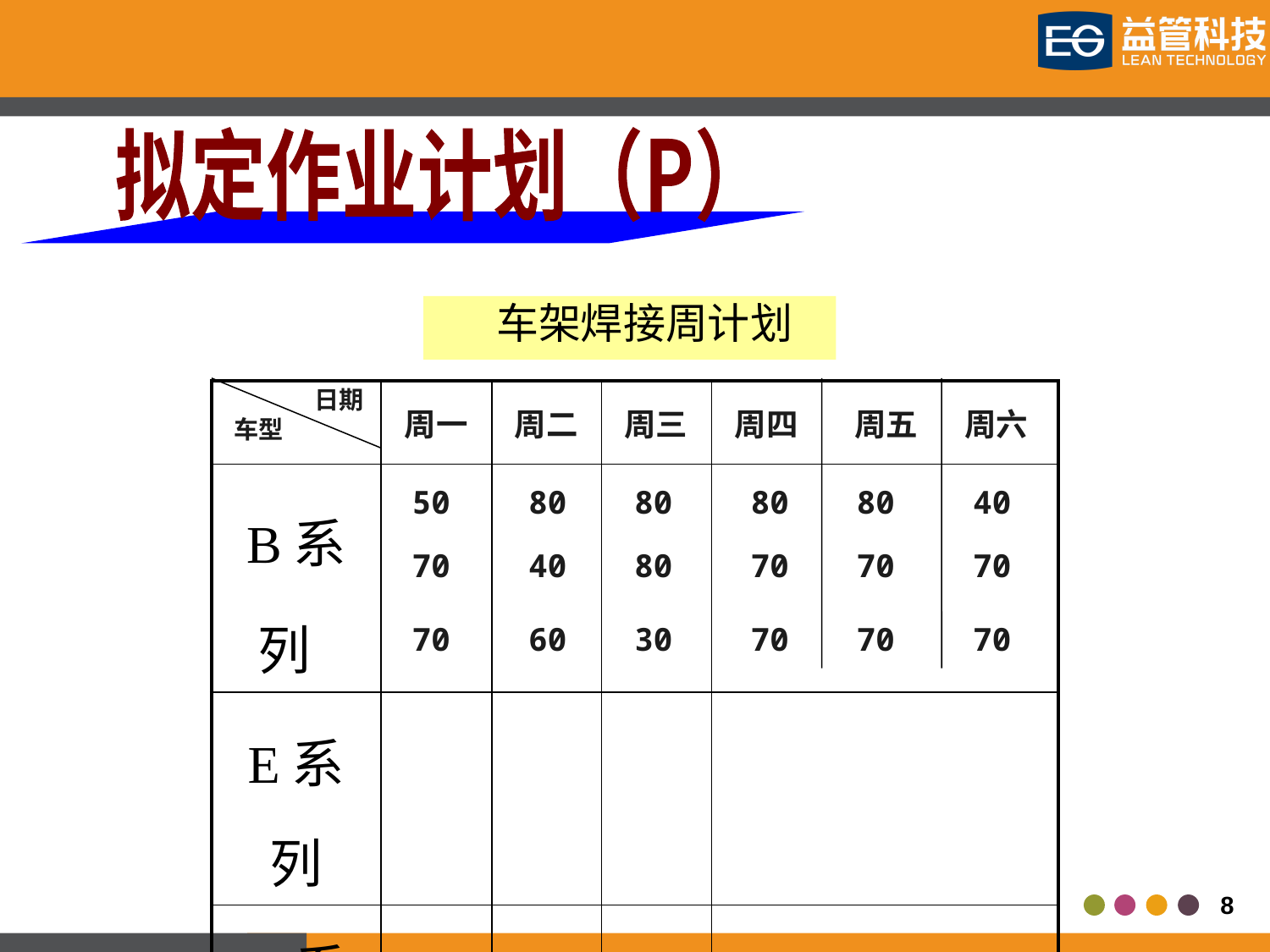

拟定作业计划（P）

  车架焊接周计划

日期

|  |  |  |  |  |
| --- | --- | --- | --- | --- |
| B系列 |  |  |  |  |
| E系列 |  |  |  |  |
| G系列 |  |  |  |  |

周一
周二
周三
周四
周五
周六
车型
50
80
80
80
80
40
70
40
80
70
70
70
70
60
30
70
70
70